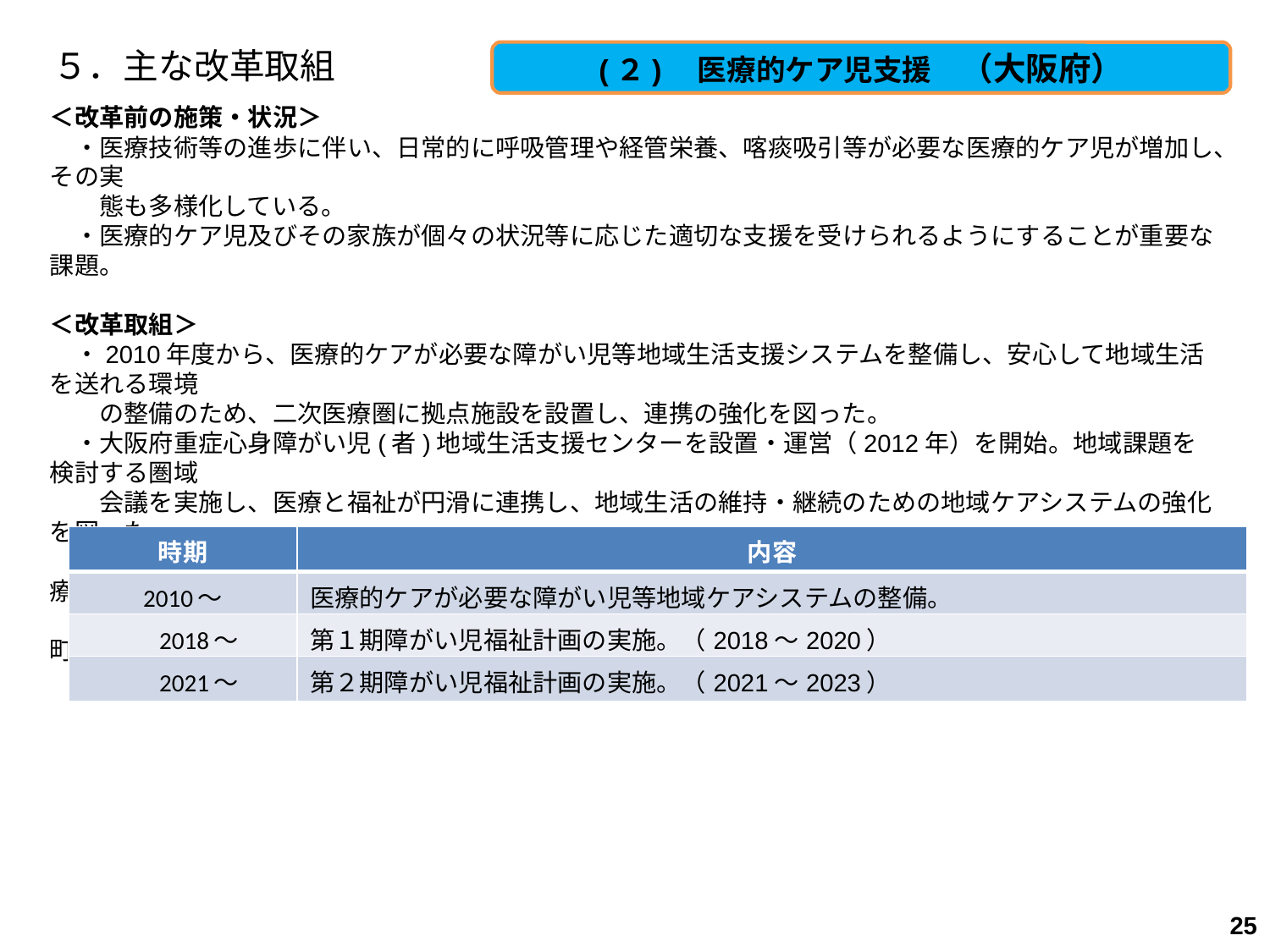

５．主な改革取組
(２)　医療的ケア児支援　（大阪府）
＜改革前の施策・状況＞
　・医療技術等の進歩に伴い、日常的に呼吸管理や経管栄養、喀痰吸引等が必要な医療的ケア児が増加し、その実
　　態も多様化している。
　・医療的ケア児及びその家族が個々の状況等に応じた適切な支援を受けられるようにすることが重要な課題。

＜改革取組＞
　・2010年度から、医療的ケアが必要な障がい児等地域生活支援システムを整備し、安心して地域生活を送れる環境
　　の整備のため、二次医療圏に拠点施設を設置し、連携の強化を図った。
　・大阪府重症心身障がい児(者)地域生活支援センターを設置・運営（2012年）を開始。地域課題を検討する圏域
　　会議を実施し、医療と福祉が円滑に連携し、地域生活の維持・継続のための地域ケアシステムの強化を図った。
　・2018年には、第１期障がい児福祉計画を策定し、関係機関が連携を図るための協議の場を設置し医療的ケア児支
　　援体制の構築を推進。以降、2021年に第2期計画を策定し、取組を継続するとともに、新たに各市町村に医療
　　的ケア児等コーディネーターを配置し、更なる医療的ケア児支援体制の構築を推進。
| 時期 | 内容 |
| --- | --- |
| 2010～ | 医療的ケアが必要な障がい児等地域ケアシステムの整備。 |
| 2018～ | 第１期障がい児福祉計画の実施。（2018～2020） |
| 2021～ | 第２期障がい児福祉計画の実施。（2021～2023） |
25